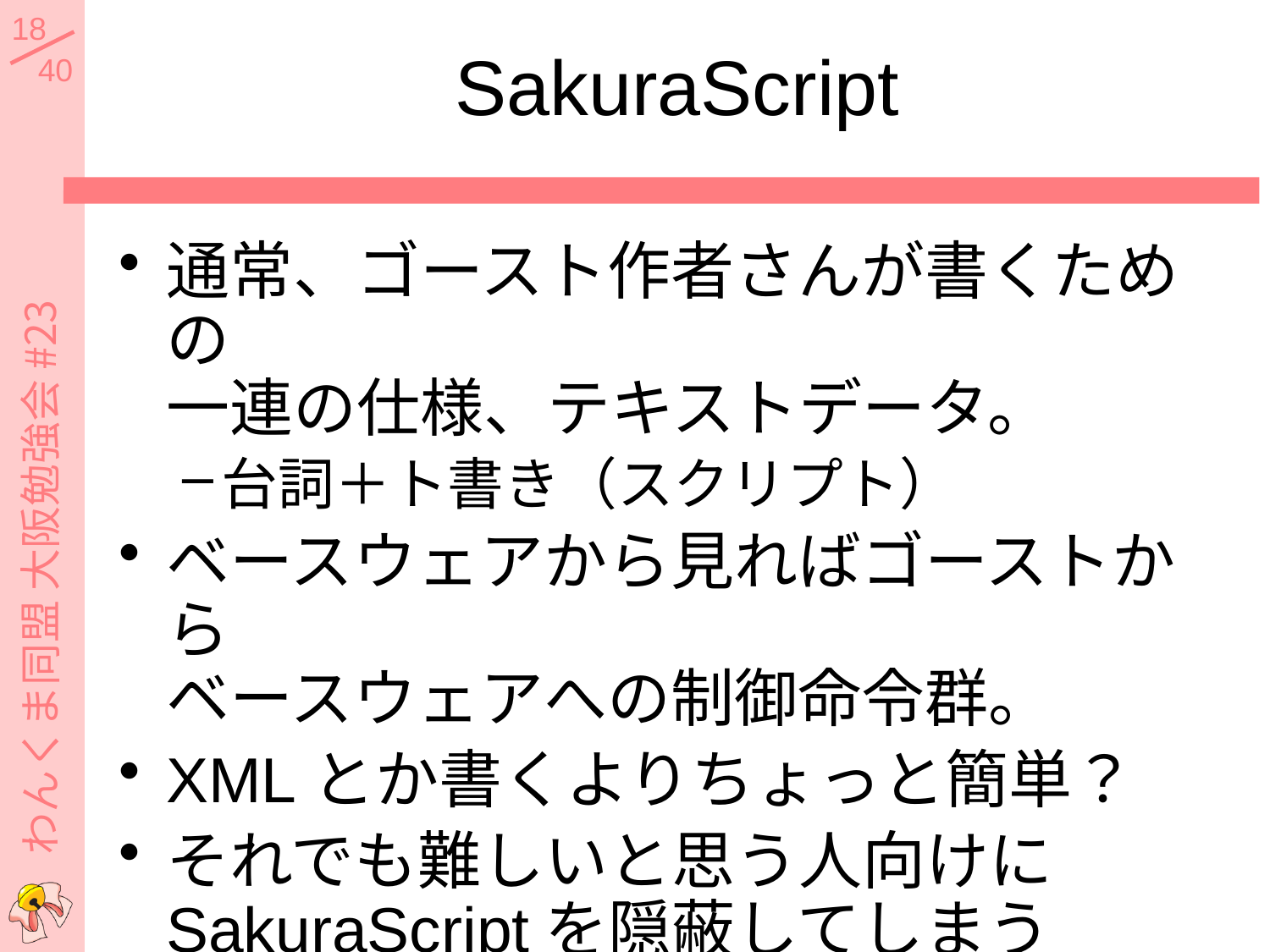

# SakuraScript
通常、ゴースト作者さんが書くための
一連の仕様、テキストデータ。
台詞＋ト書き（スクリプト）
ベースウェアから見ればゴーストから
ベースウェアへの制御命令群。
XMLとか書くよりちょっと簡単？
それでも難しいと思う人向けに
SakuraScriptを隠蔽してしまう
環境もある。
わんくま同盟 大阪勉強会 #23